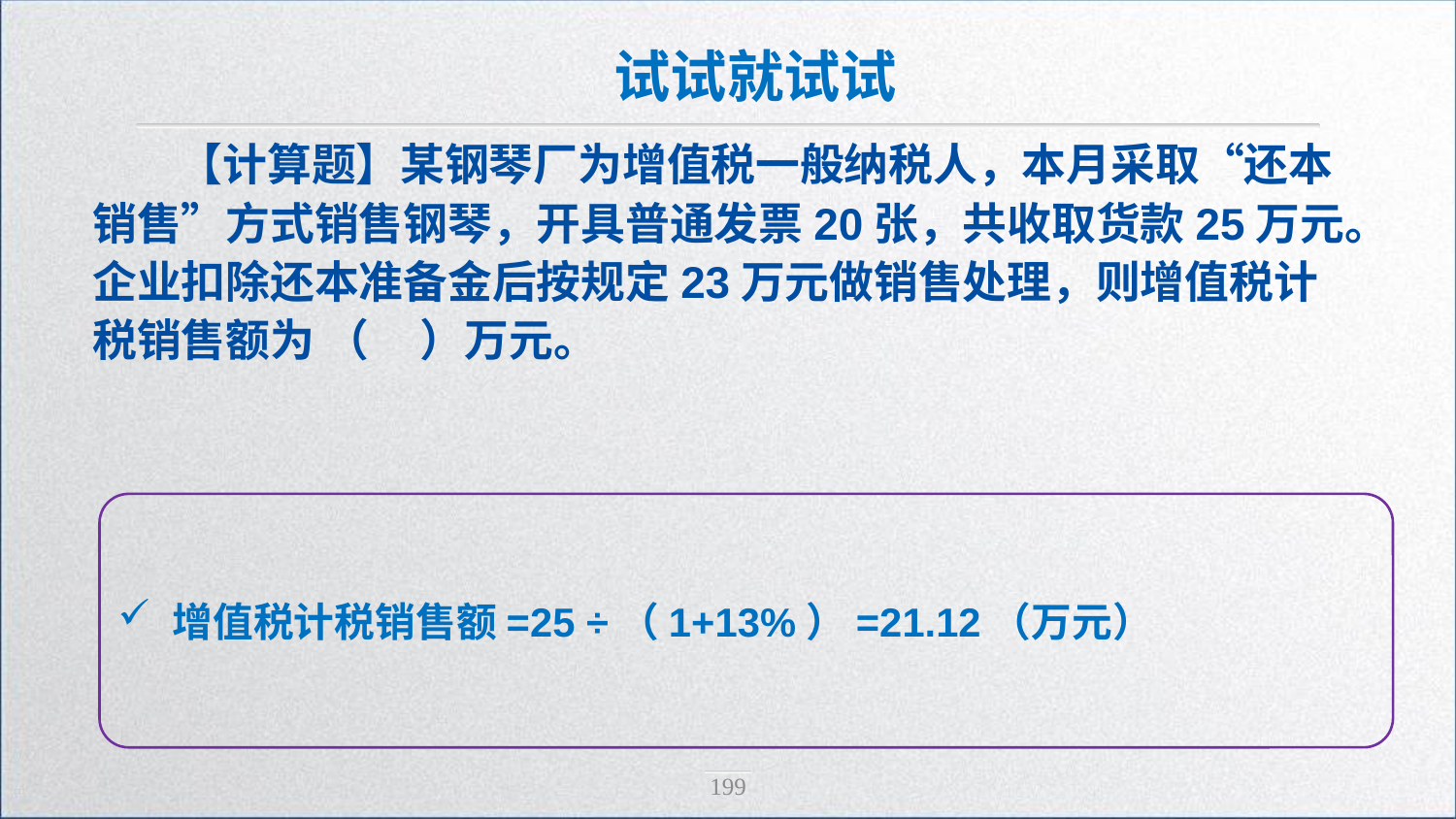

试试就试试
【计算题】某钢琴厂为增值税一般纳税人，本月采取“还本销售”方式销售钢琴，开具普通发票20张，共收取货款25万元。企业扣除还本准备金后按规定23万元做销售处理，则增值税计税销售额为 （     ）万元。
增值税计税销售额=25 ÷（1+13%）=21.12（万元）
199